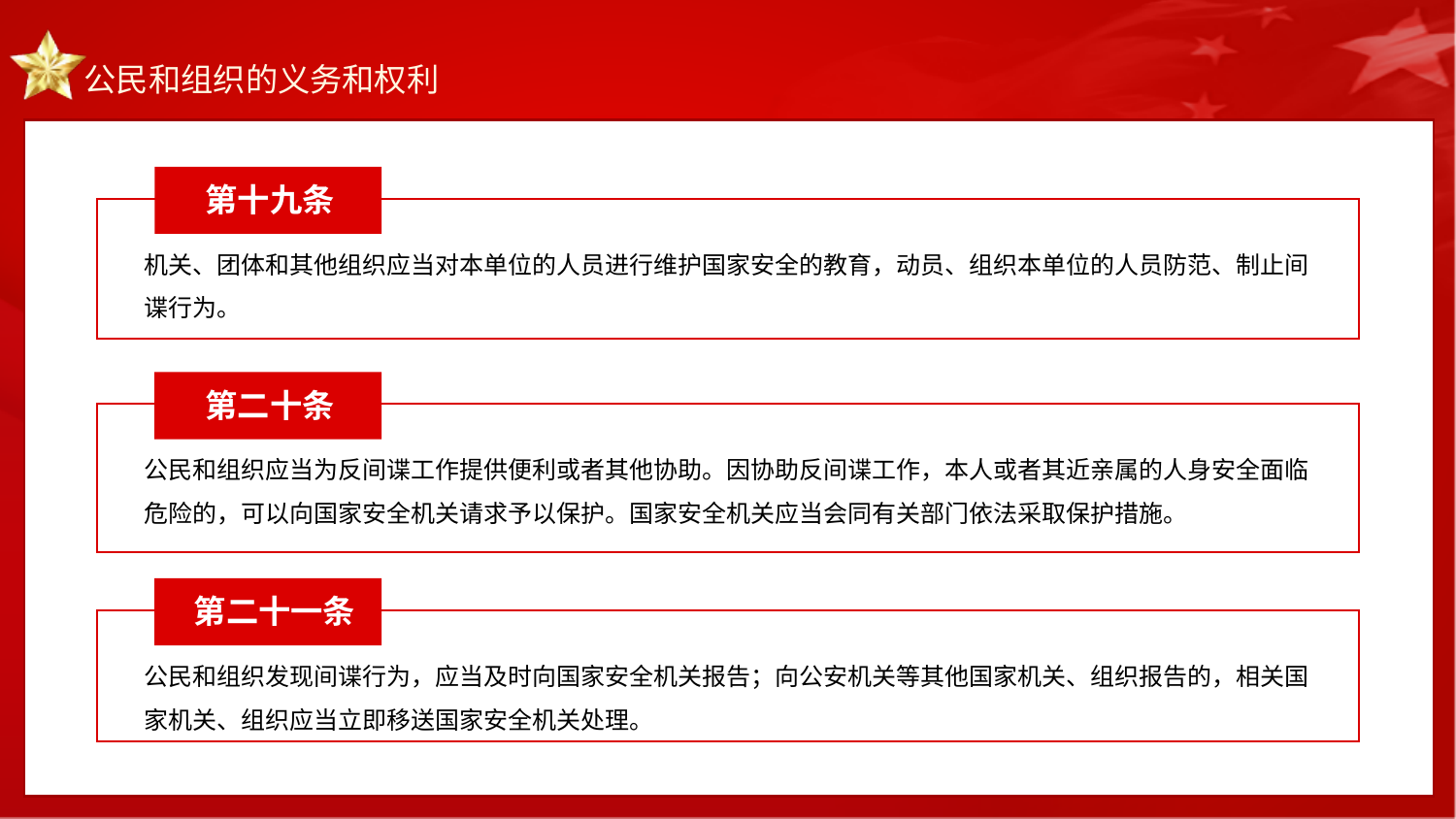

第十九条

机关、团体和其他组织应当对本单位的人员进行维护国家安全的教育，动员、组织本单位的人员防范、制止间谍行为。

第二十条

公民和组织应当为反间谍工作提供便利或者其他协助。因协助反间谍工作，本人或者其近亲属的人身安全面临危险的，可以向国家安全机关请求予以保护。国家安全机关应当会同有关部门依法采取保护措施。

第二十一条

公民和组织发现间谍行为，应当及时向国家安全机关报告；向公安机关等其他国家机关、组织报告的，相关国家机关、组织应当立即移送国家安全机关处理。